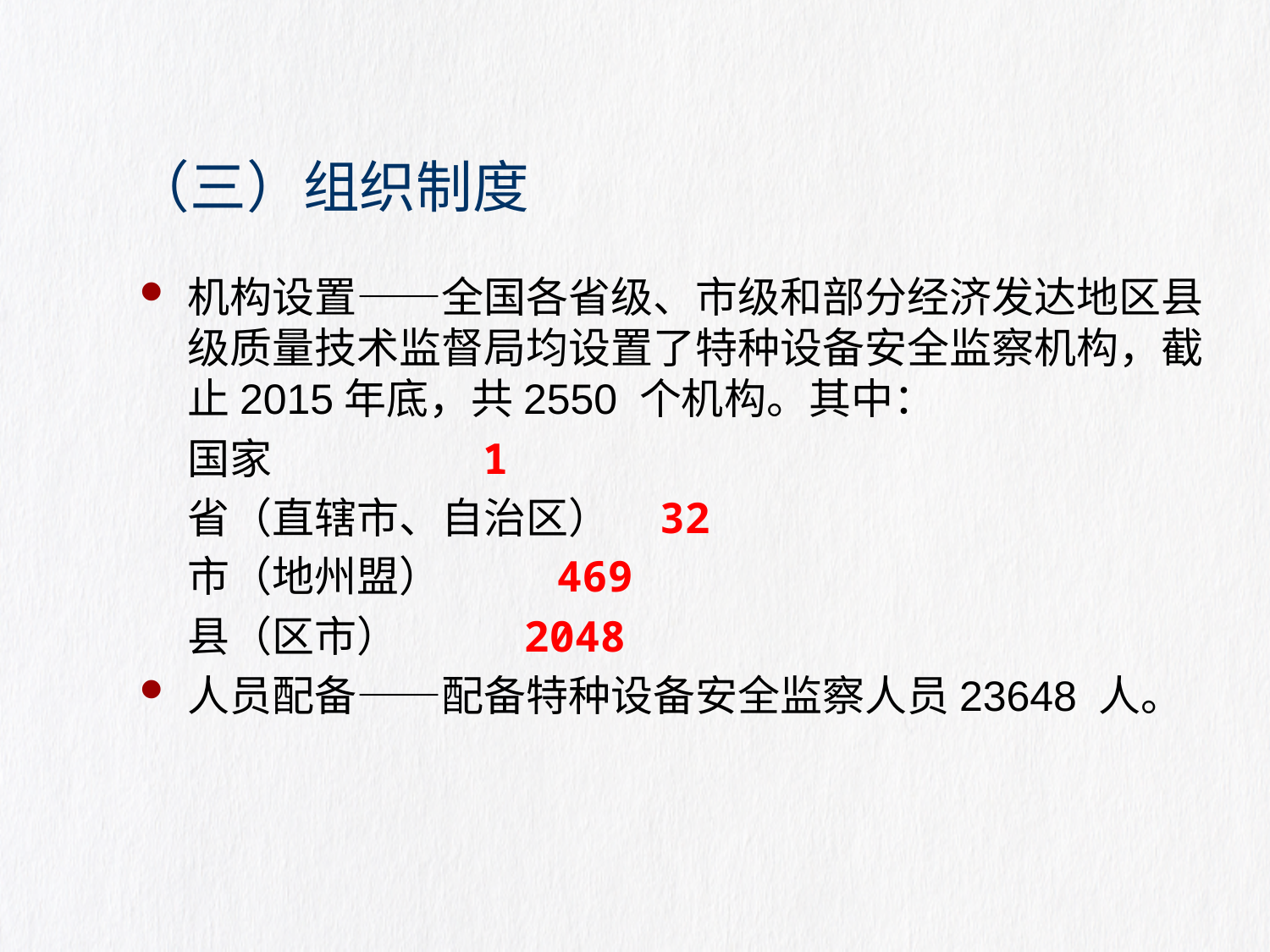

# （三）组织制度
机构设置——全国各省级、市级和部分经济发达地区县级质量技术监督局均设置了特种设备安全监察机构，截止2015年底，共2550 个机构。其中：
    国家                     1
    省（直辖市、自治区）    32
    市（地州盟）           469
    县（区市）            2048
人员配备——配备特种设备安全监察人员23648 人。
91